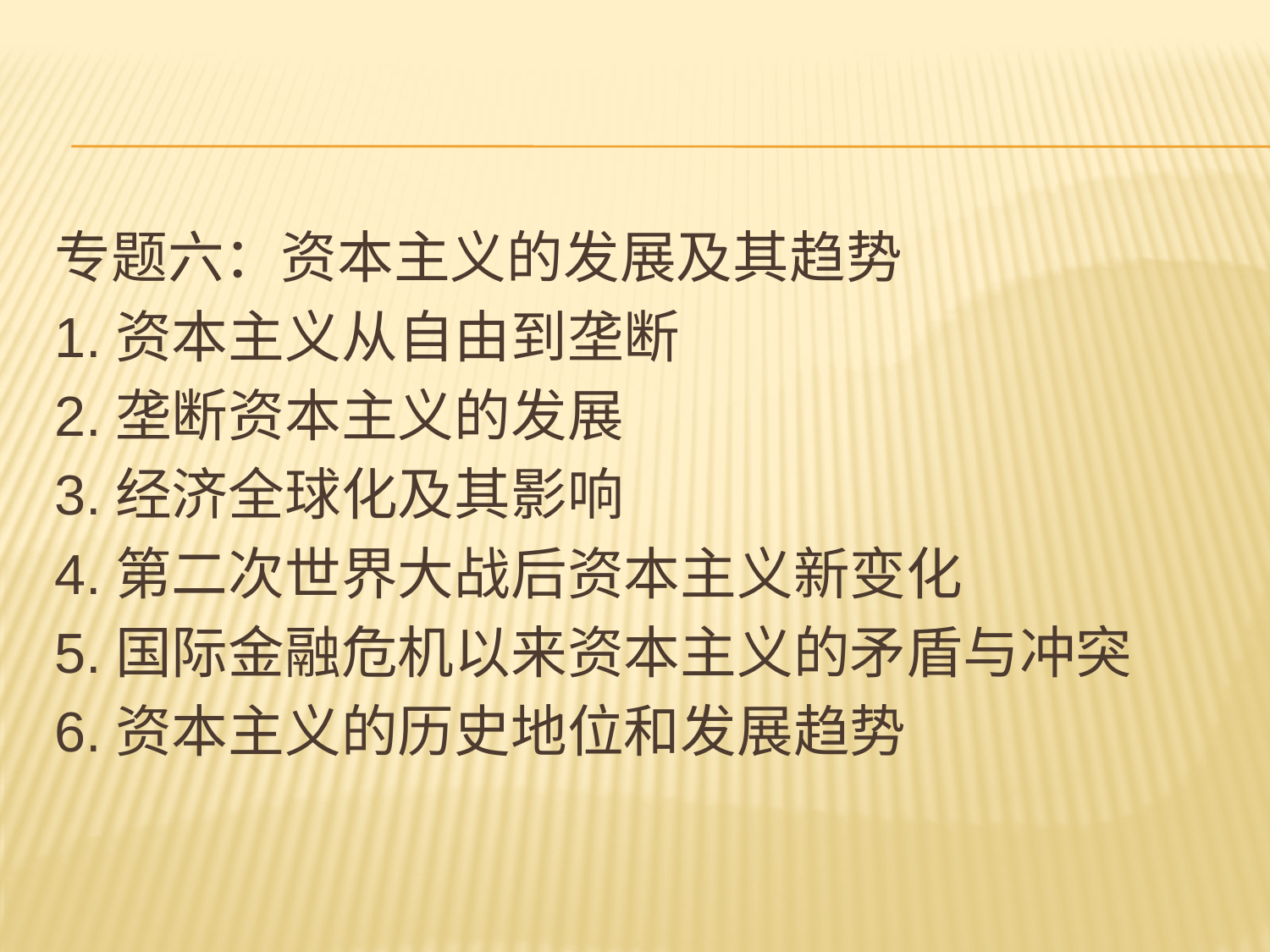

#
专题六：资本主义的发展及其趋势
1.资本主义从自由到垄断
2.垄断资本主义的发展
3.经济全球化及其影响
4.第二次世界大战后资本主义新变化
5.国际金融危机以来资本主义的矛盾与冲突
6.资本主义的历史地位和发展趋势